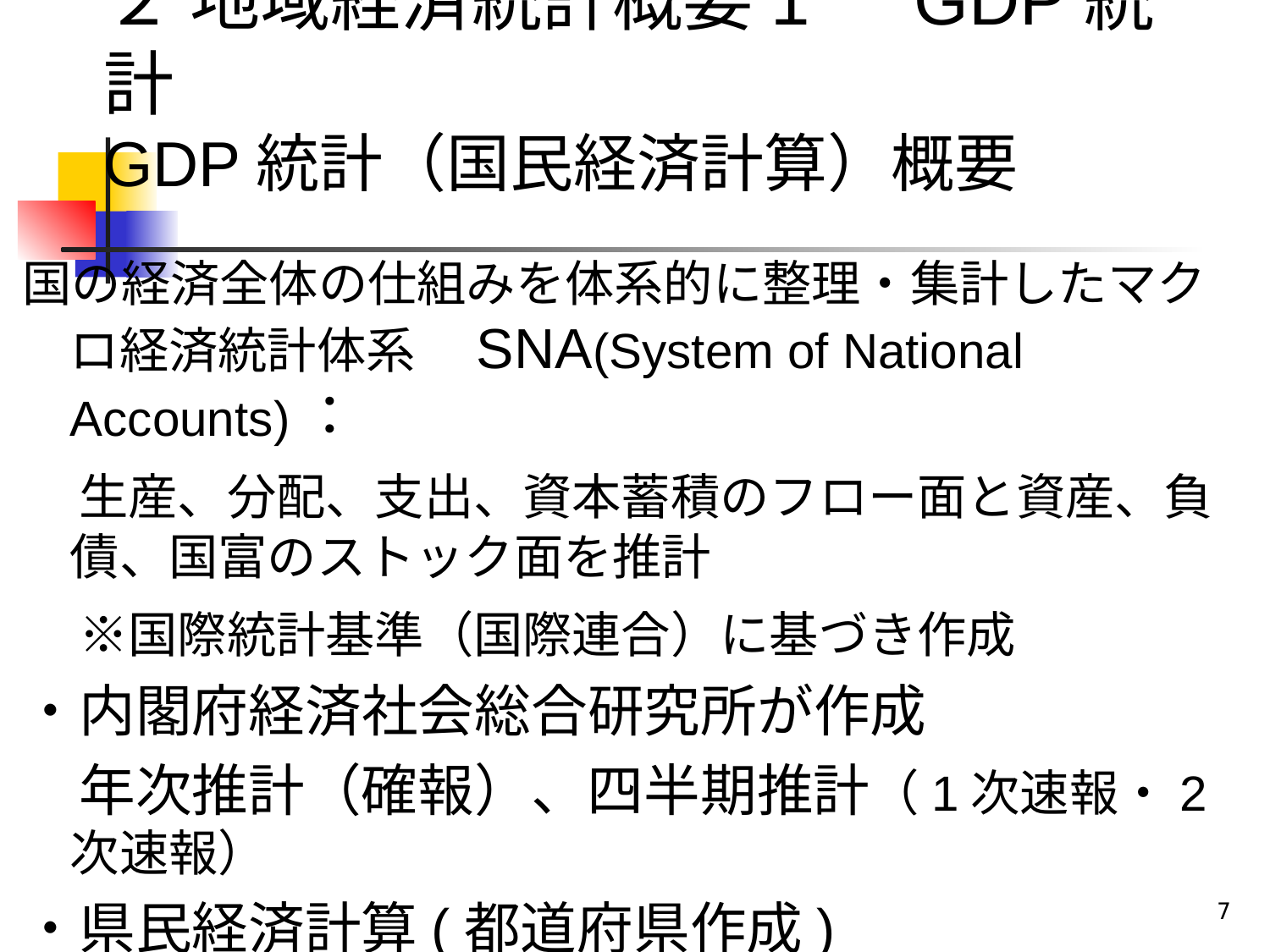

# ２ 地域経済統計概要1　GDP統計 GDP統計（国民経済計算）概要
国の経済全体の仕組みを体系的に整理・集計したマクロ経済統計体系　SNA(System of National Accounts)：
　生産、分配、支出、資本蓄積のフロー面と資産、負債、国富のストック面を推計
　※国際統計基準（国際連合）に基づき作成
・内閣府経済社会総合研究所が作成
　年次推計（確報）、四半期推計（1次速報・2次速報）
・県民経済計算(都道府県作成)
　県民経済計算 : 経済社会総合研究所 - 内閣府 (cao.go.jp)

7